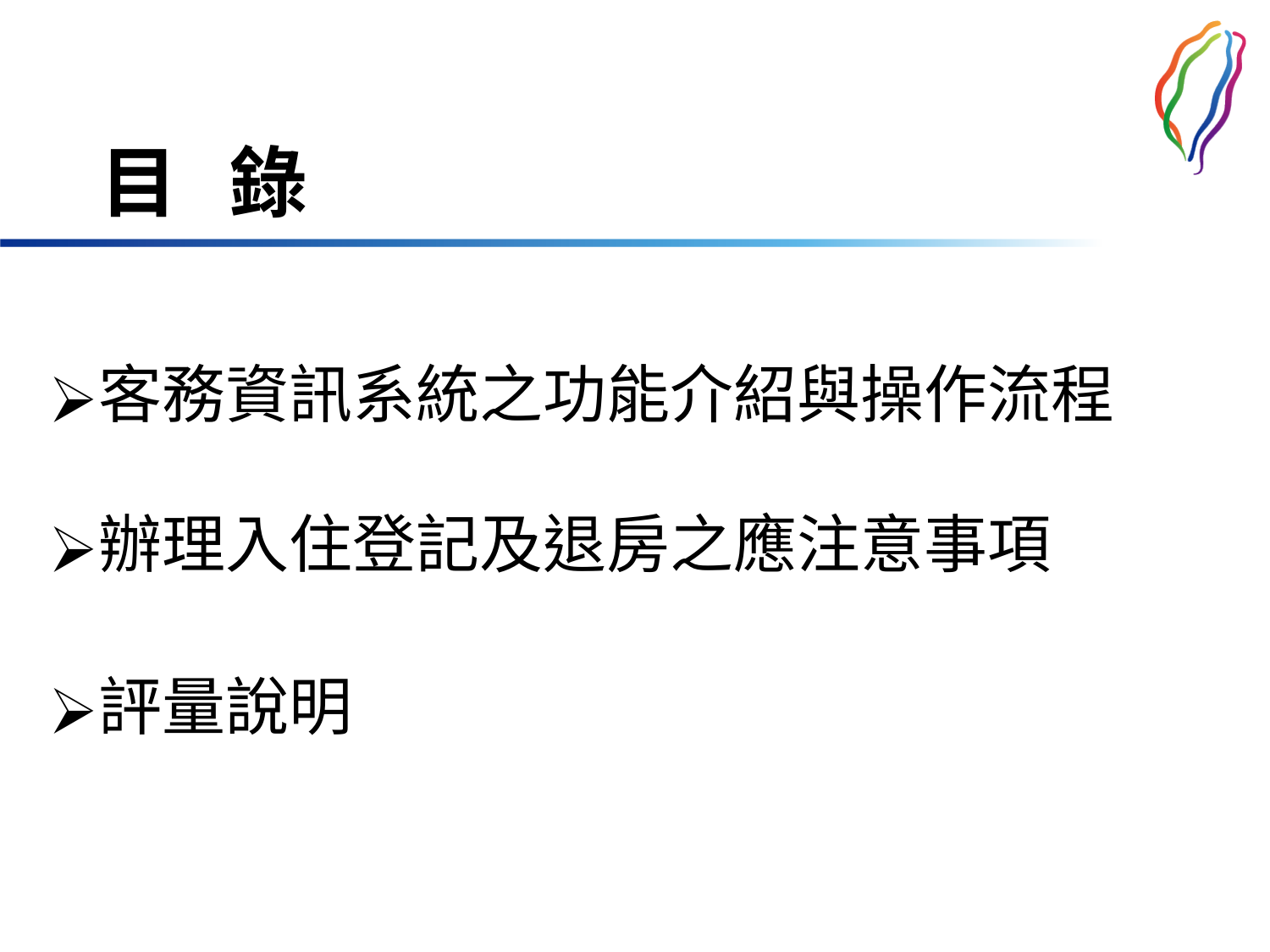

# 目   錄
客務資訊系統之功能介紹與操作流程
辦理入住登記及退房之應注意事項

評量說明